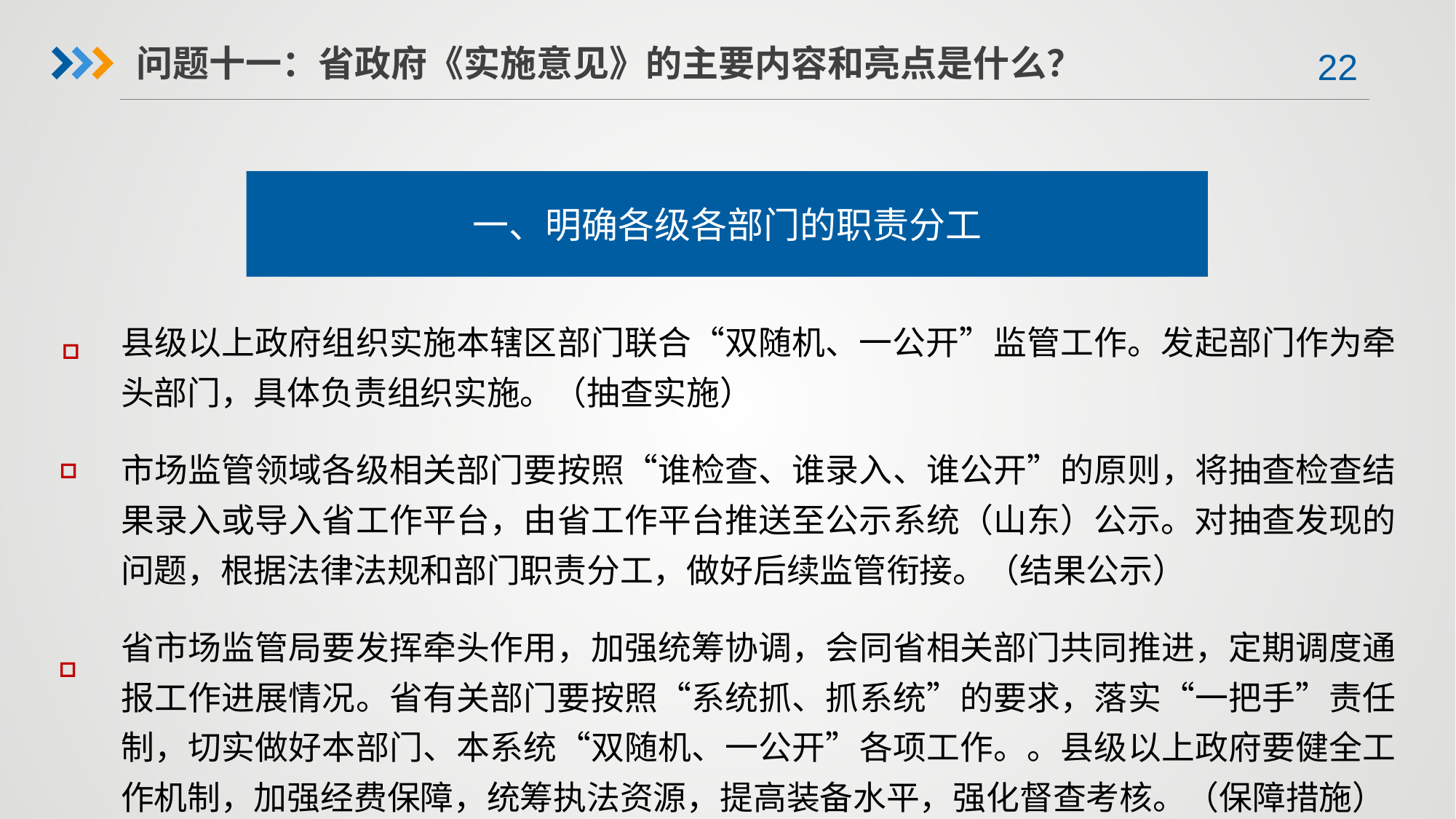

问题十一：省政府《实施意见》的主要内容和亮点是什么？
一、明确各级各部门的职责分工
县级以上政府组织实施本辖区部门联合“双随机、一公开”监管工作。发起部门作为牵头部门，具体负责组织实施。（抽查实施）
市场监管领域各级相关部门要按照“谁检查、谁录入、谁公开”的原则，将抽查检查结果录入或导入省工作平台，由省工作平台推送至公示系统（山东）公示。对抽查发现的问题，根据法律法规和部门职责分工，做好后续监管衔接。（结果公示）
省市场监管局要发挥牵头作用，加强统筹协调，会同省相关部门共同推进，定期调度通报工作进展情况。省有关部门要按照“系统抓、抓系统”的要求，落实“一把手”责任制，切实做好本部门、本系统“双随机、一公开”各项工作。。县级以上政府要健全工作机制，加强经费保障，统筹执法资源，提高装备水平，强化督查考核。（保障措施）
□
□
□